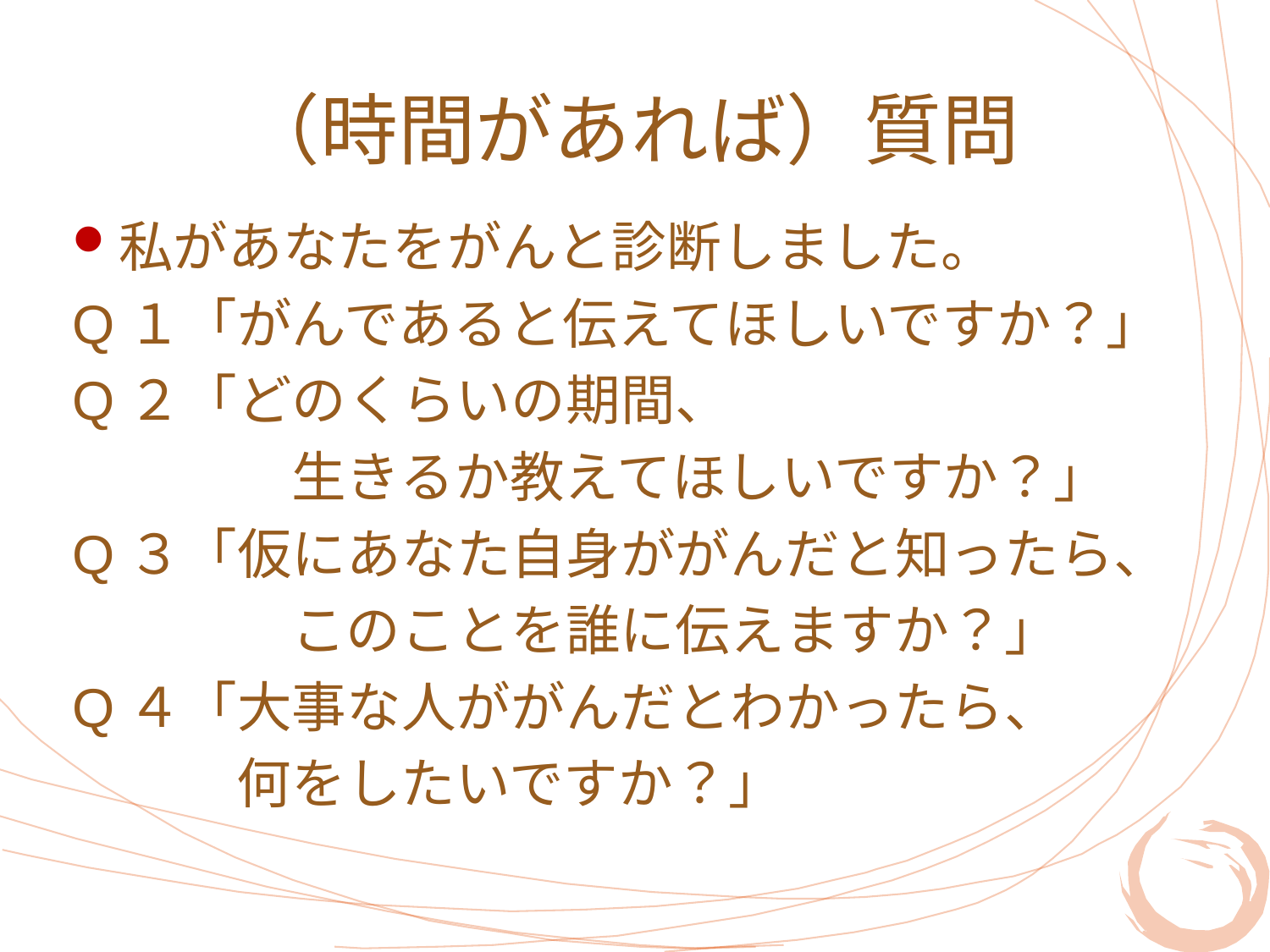

# （時間があれば）質問
私があなたをがんと診断しました。
Q１「がんであると伝えてほしいですか？」
Q２「どのくらいの期間、
　　　　生きるか教えてほしいですか？」
Q３「仮にあなた自身ががんだと知ったら、
　　　　このことを誰に伝えますか？」
Q４「大事な人ががんだとわかったら、
　　　何をしたいですか？」